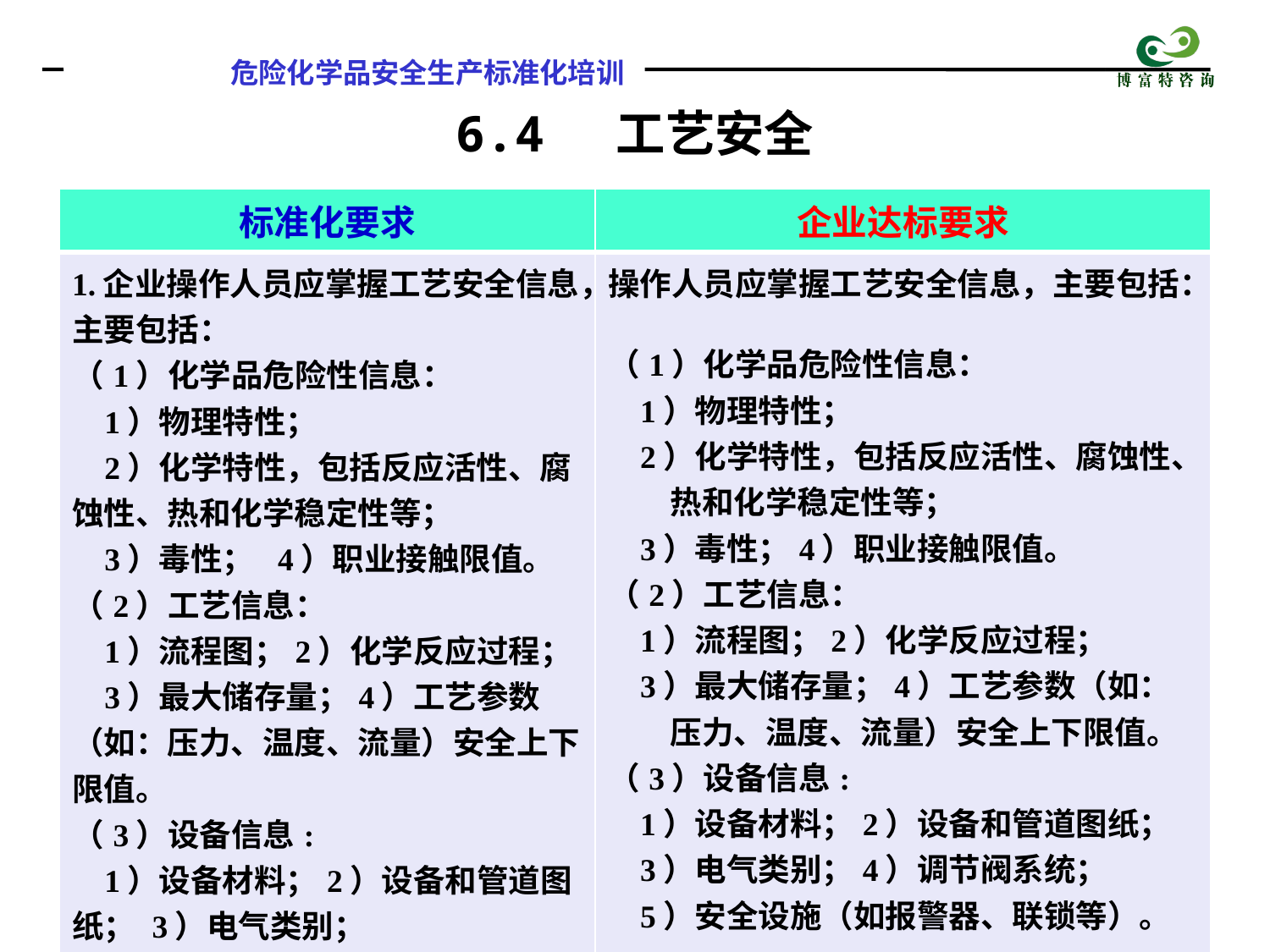

6.4  工艺安全
| 标准化要求 | 企业达标要求 |
| --- | --- |
| 1.企业操作人员应掌握工艺安全信息，主要包括： （1）化学品危险性信息： 1）物理特性； 2）化学特性，包括反应活性、腐蚀性、热和化学稳定性等； 3）毒性； 4）职业接触限值。 （2）工艺信息： 1）流程图；2）化学反应过程； 3）最大储存量；4）工艺参数（如：压力、温度、流量）安全上下限值。 （3）设备信息: 1）设备材料；2）设备和管道图纸； 3）电气类别； 4）调节阀系统；5）安全设施（如报警器、联锁等）。 | 操作人员应掌握工艺安全信息，主要包括： （1）化学品危险性信息： 1）物理特性； 2）化学特性，包括反应活性、腐蚀性、热和化学稳定性等； 3）毒性；4）职业接触限值。 （2）工艺信息： 1）流程图；2）化学反应过程； 3）最大储存量；4）工艺参数（如：压力、温度、流量）安全上下限值。 （3）设备信息: 1）设备材料；2）设备和管道图纸； 3）电气类别；4）调节阀系统； 5）安全设施（如报警器、联锁等）。 |